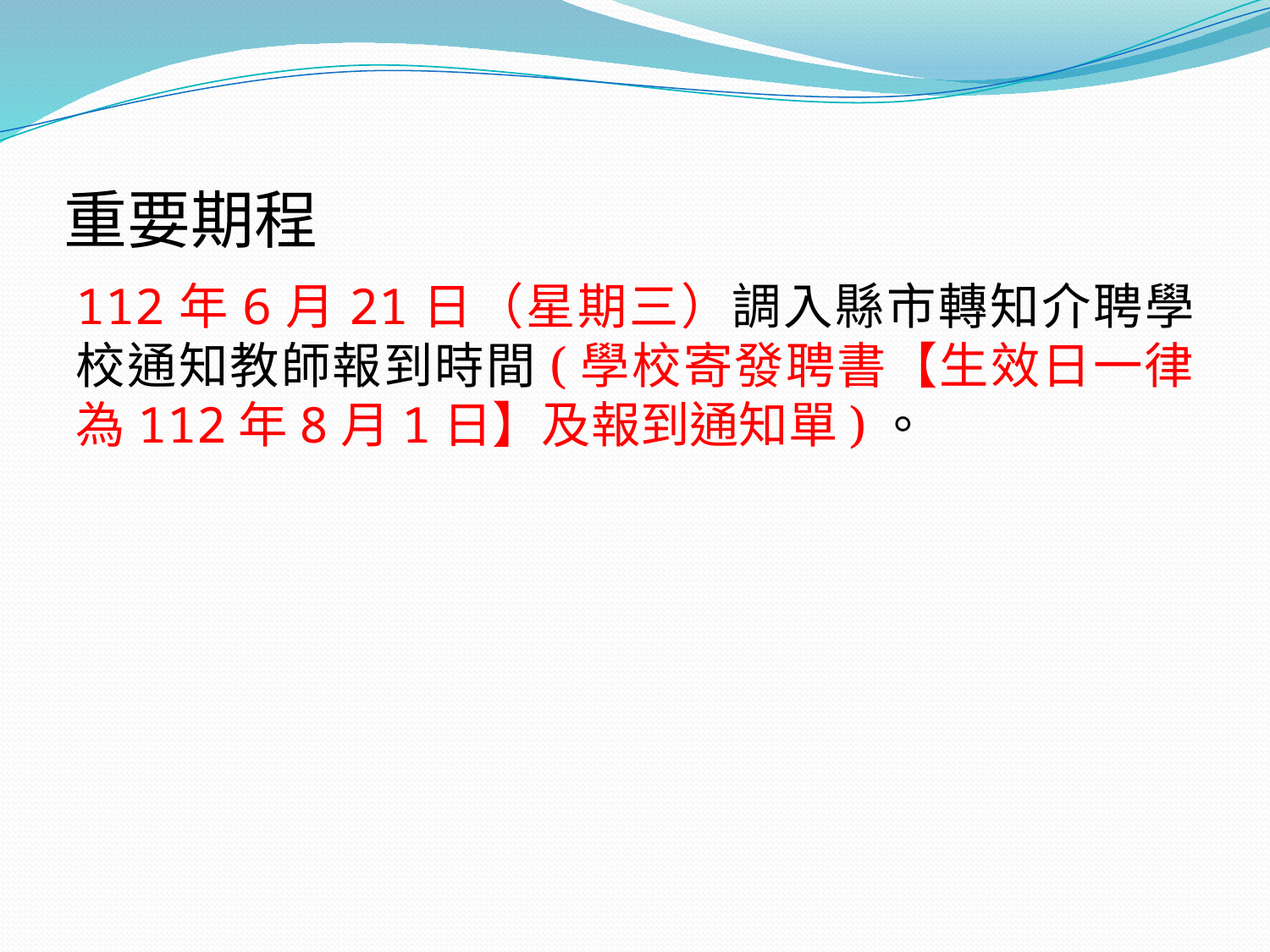

# 重要期程
112年6月21日（星期三）調入縣市轉知介聘學校通知教師報到時間(學校寄發聘書【生效日一律為112年8月1日】及報到通知單)。